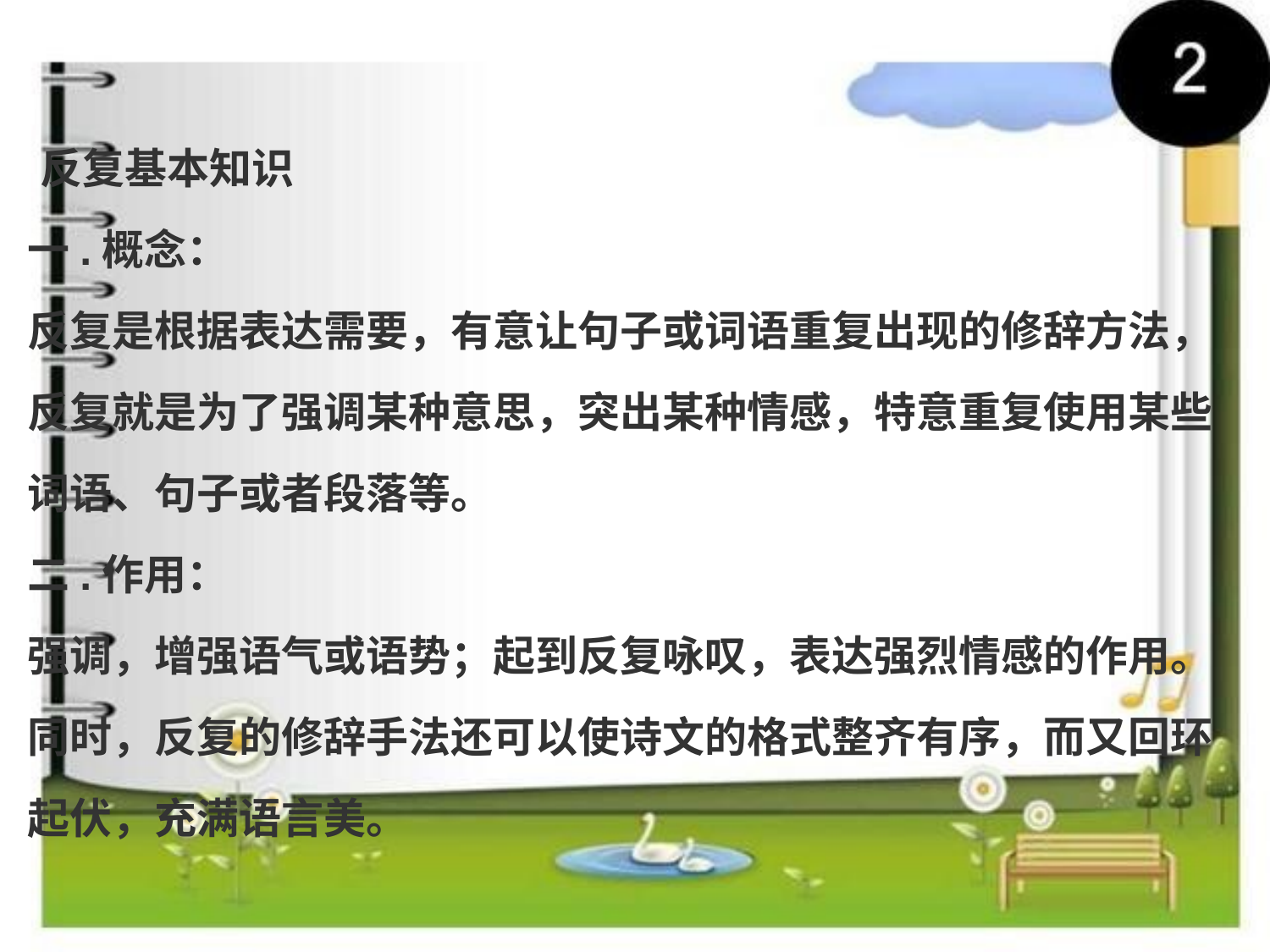

反复基本知识
一.概念：
反复是根据表达需要，有意让句子或词语重复出现的修辞方法，反复就是为了强调某种意思，突出某种情感，特意重复使用某些词语、句子或者段落等。
二.作用：
强调，增强语气或语势；起到反复咏叹，表达强烈情感的作用。同时，反复的修辞手法还可以使诗文的格式整齐有序，而又回环起伏，充满语言美。